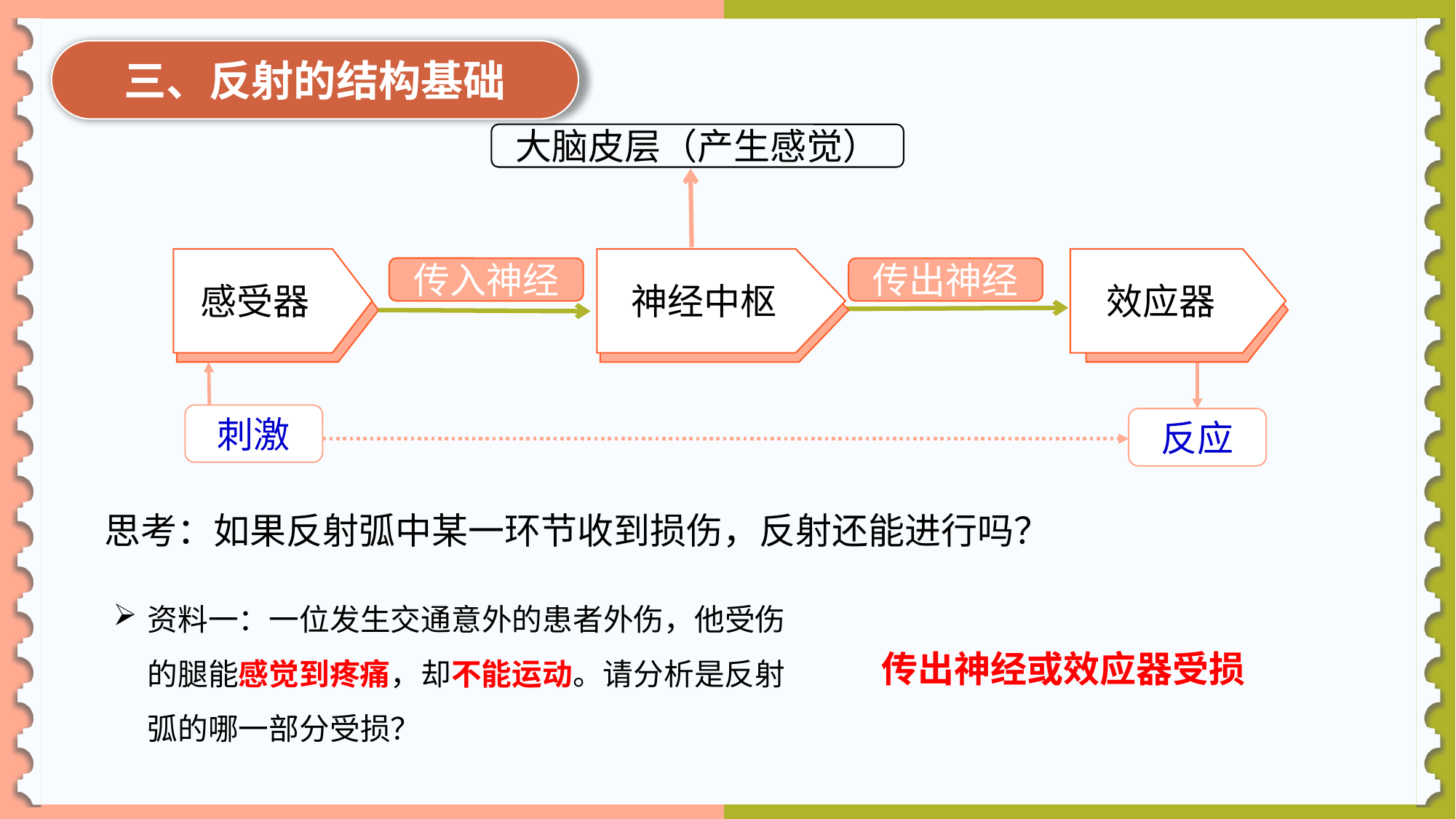

三、反射的结构基础
大脑皮层（产生感觉）

传入神经
传出神经
感受器
神经中枢
效应器
刺激
反应
思考：如果反射弧中某一环节收到损伤，反射还能进行吗？
资料一：一位发生交通意外的患者外伤，他受伤的腿能感觉到疼痛，却不能运动。请分析是反射弧的哪一部分受损？
传出神经或效应器受损